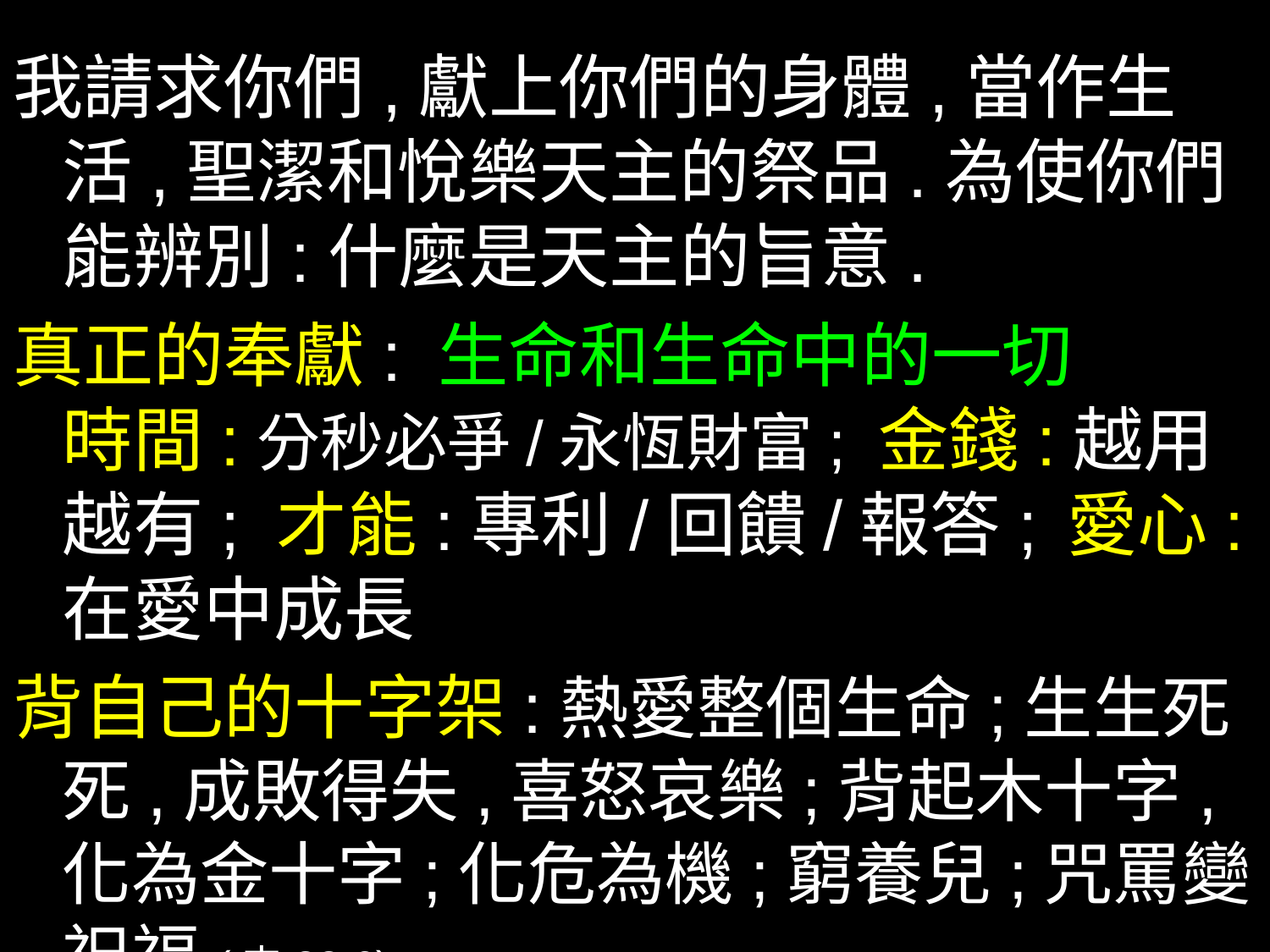

我請求你們,獻上你們的身體,當作生活,聖潔和悅樂天主的祭品.為使你們能辨別:什麼是天主的旨意.
真正的奉獻: 生命和生命中的一切
時間:分秒必爭/永恆財富; 金錢:越用越有; 才能:專利/回饋/報答; 愛心:在愛中成長
背自己的十字架:熱愛整個生命;生生死死,成敗得失,喜怒哀樂;背起木十字,化為金十字;化危為機;窮養兒;咒罵變祝福(申23:6)